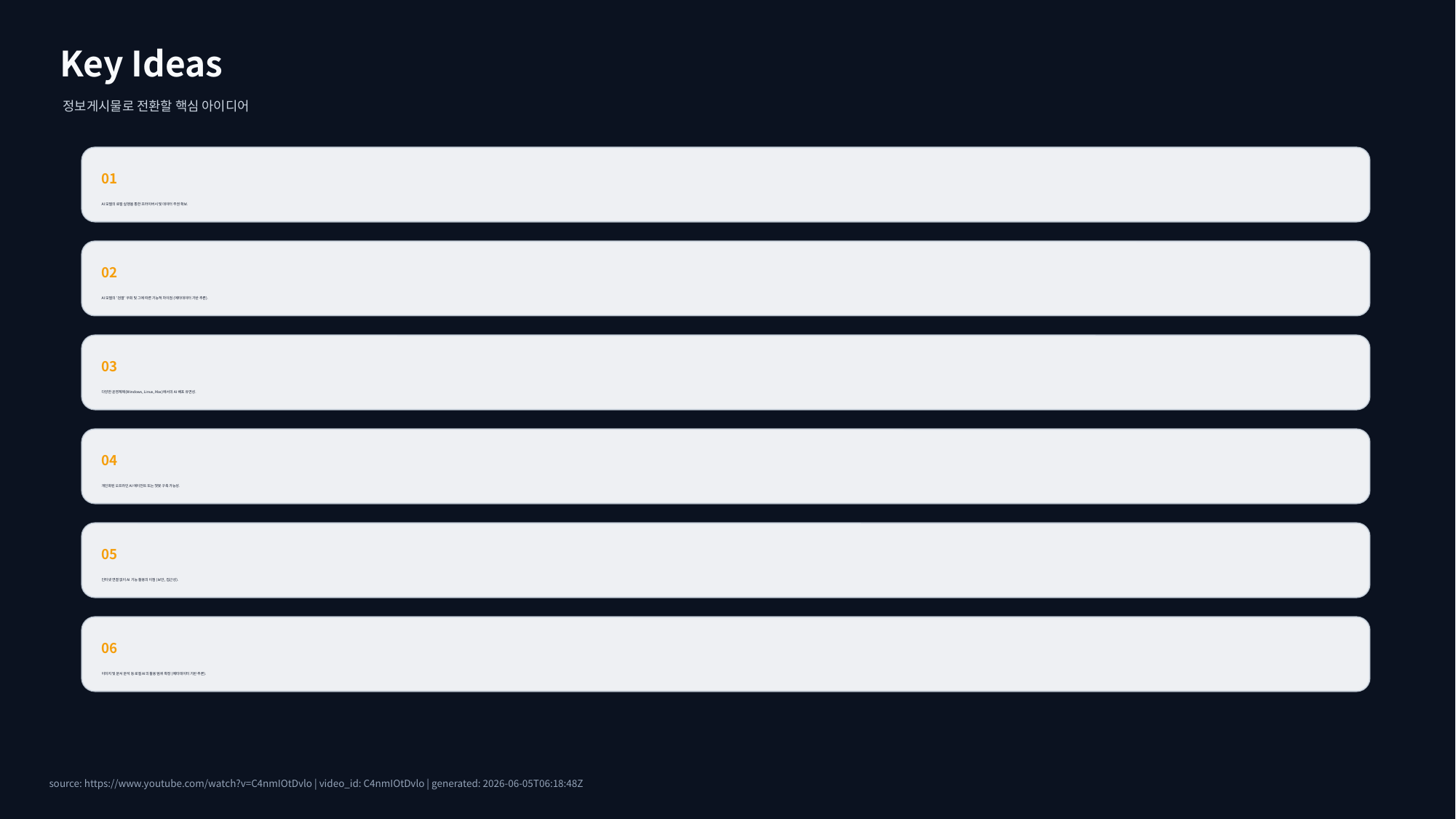

Key Ideas
정보게시물로 전환할 핵심 아이디어

01
AI 모델의 로컬 실행을 통한 프라이버시 및 데이터 주권 확보.

02
AI 모델의 '검열' 우회 및 그에 따른 기능적 차이점 (메타데이터 기반 추론).

03
다양한 운영체제(Windows, Linux, Mac)에서의 AI 배포 유연성.

04
개인화된 오프라인 AI 에이전트 또는 챗봇 구축 가능성.

05
인터넷 연결 없이 AI 기능 활용의 이점 (보안, 접근성).

06
이미지 및 문서 분석 등 로컬 AI의 활용 범위 확장 (메타데이터 기반 추론).
source: https://www.youtube.com/watch?v=C4nmIOtDvlo | video_id: C4nmIOtDvlo | generated: 2026-06-05T06:18:48Z